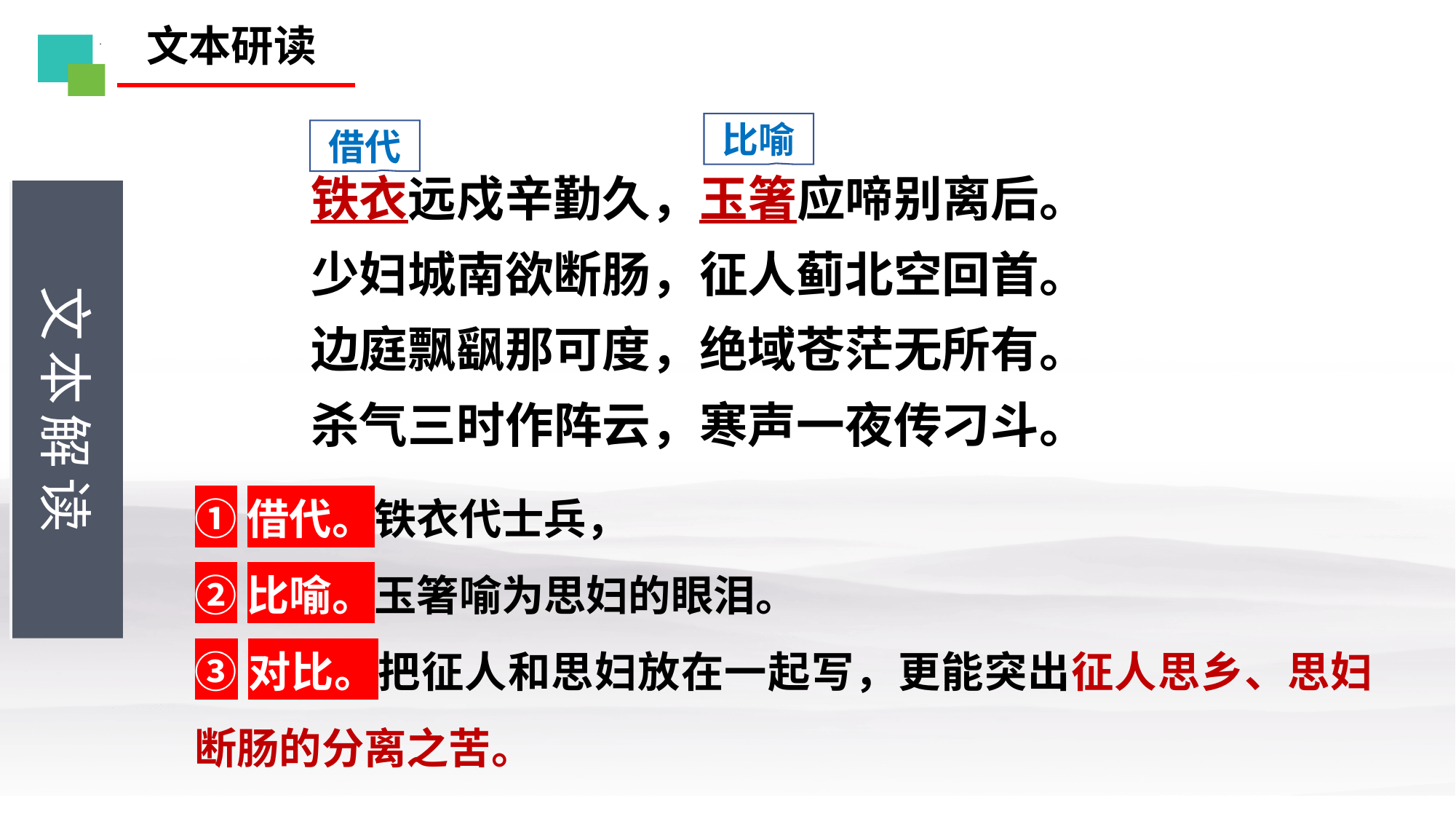

文本研读

比喻
借代
铁衣远戍辛勤久，玉箸应啼别离后。
少妇城南欲断肠，征人蓟北空回首。
边庭飘飖那可度，绝域苍茫无所有。
杀气三时作阵云，寒声一夜传刁斗。

文本解读
①借代。铁衣代士兵，
②比喻。玉箸喻为思妇的眼泪。
③对比。把征人和思妇放在一起写，更能突出征人思乡、思妇断肠的分离之苦。